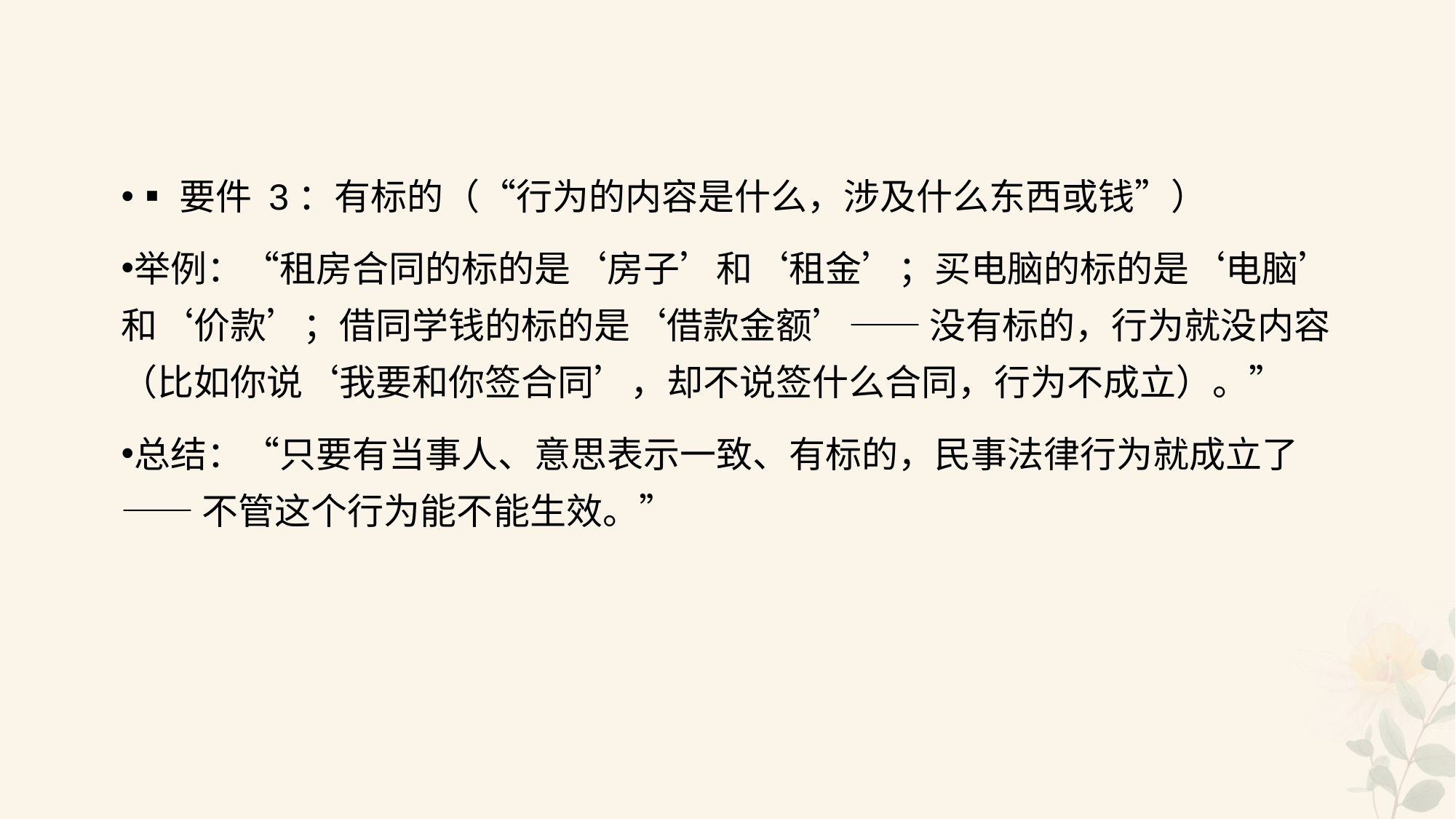

#
▪要件 3：有标的（“行为的内容是什么，涉及什么东西或钱”）
举例：“租房合同的标的是‘房子’和‘租金’；买电脑的标的是‘电脑’和‘价款’；借同学钱的标的是‘借款金额’—— 没有标的，行为就没内容（比如你说‘我要和你签合同’，却不说签什么合同，行为不成立）。”
总结：“只要有当事人、意思表示一致、有标的，民事法律行为就成立了 —— 不管这个行为能不能生效。”